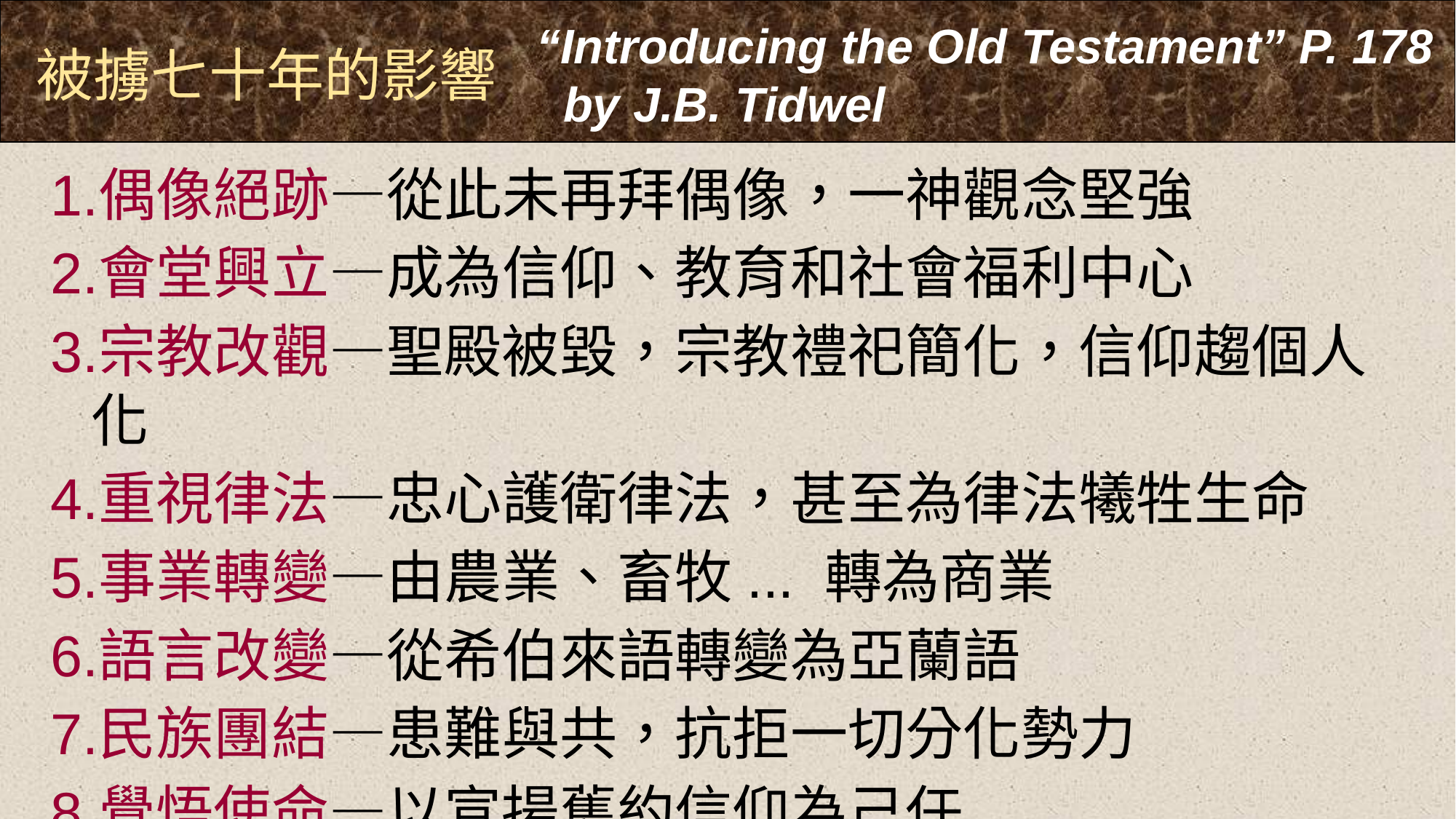

“Introducing the Old Testament” P. 178
  by J.B. Tidwel
被擄七十年的影響
偶像絕跡—從此未再拜偶像，一神觀念堅強
會堂興立—成為信仰、教育和社會福利中心
宗教改觀—聖殿被毀，宗教禮祀簡化，信仰趨個人化
重視律法—忠心護衛律法，甚至為律法犧牲生命
事業轉變—由農業、畜牧... 轉為商業
語言改變—從希伯來語轉變為亞蘭語
民族團結—患難與共，抗拒一切分化勢力
覺悟使命—以宣揚舊約信仰為己任